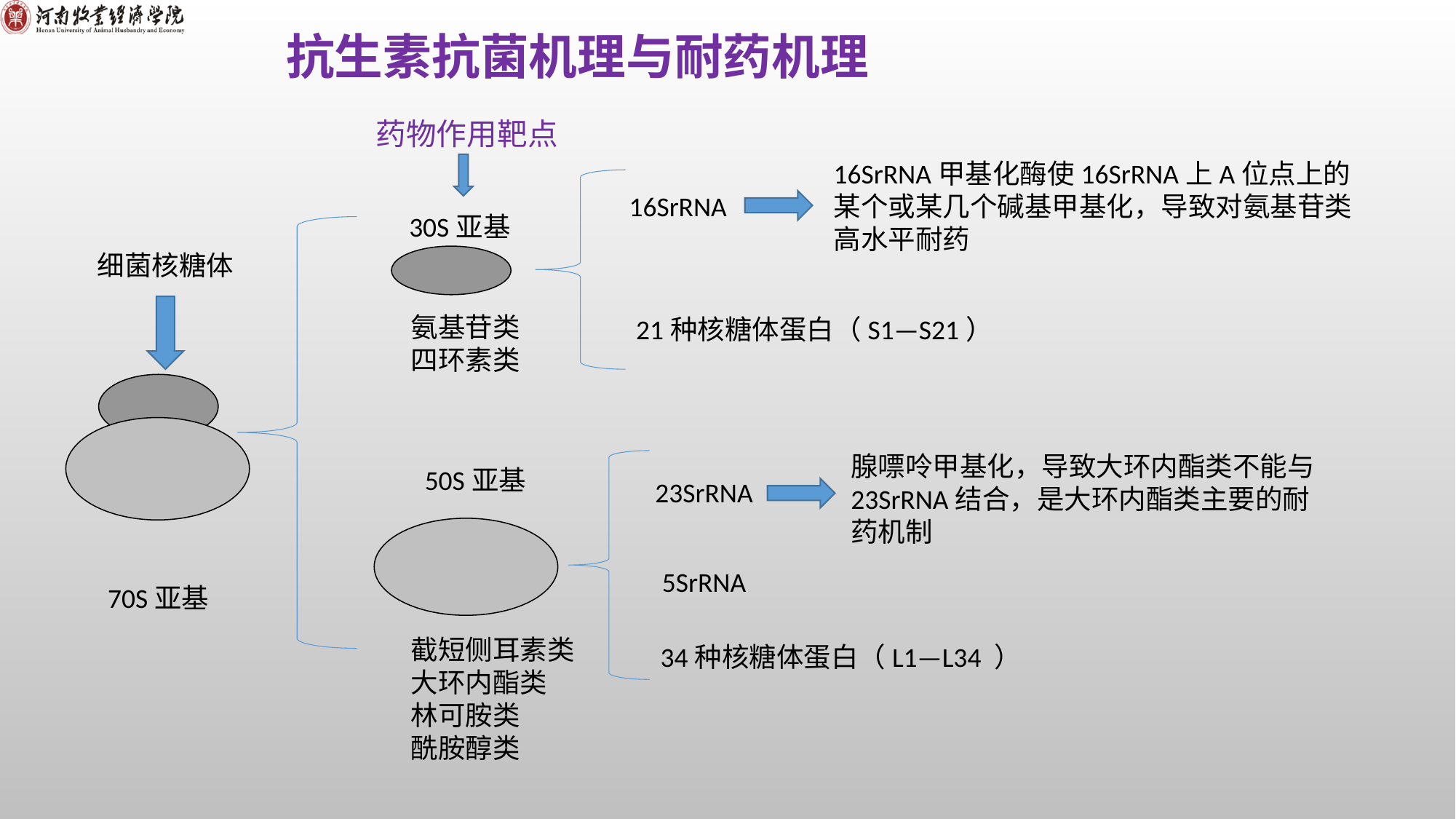

抗生素抗菌机理与耐药机理
药物作用靶点
16SrRNA甲基化酶使16SrRNA上A位点上的某个或某几个碱基甲基化，导致对氨基苷类高水平耐药

16SrRNA

30S亚基

细菌核糖体

氨基苷类
四环素类
21种核糖体蛋白（S1—S21）

腺嘌呤甲基化，导致大环内酯类不能与23SrRNA结合，是大环内酯类主要的耐药机制

50S亚基
23SrRNA

5SrRNA
70S亚基
截短侧耳素类
大环内酯类
林可胺类
酰胺醇类
34种核糖体蛋白（L1—L34 ）